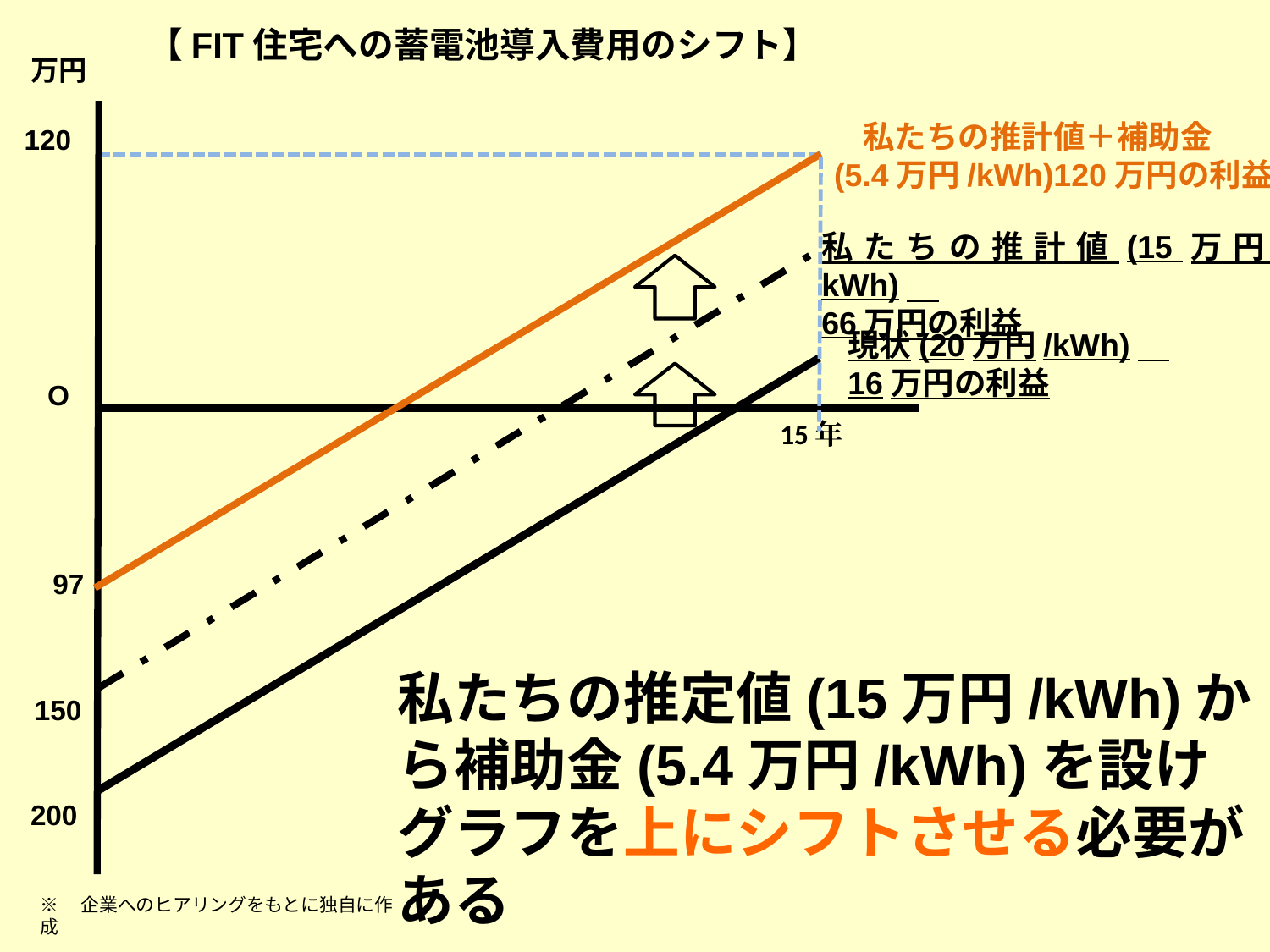

【FIT住宅への蓄電池導入費用のシフト】
万円
私たちの推計値＋補助金
(5.4万円/kWh)120万円の利益
120
97
私たちの推計値(15万円/kWh)
66万円の利益
150

現状(20万円/kWh)
16万円の利益

O
15年

私たちの推定値(15万円/kWh)から補助金(5.4万円/kWh)を設けグラフを上にシフトさせる必要がある
200
※　企業へのヒアリングをもとに独自に作成